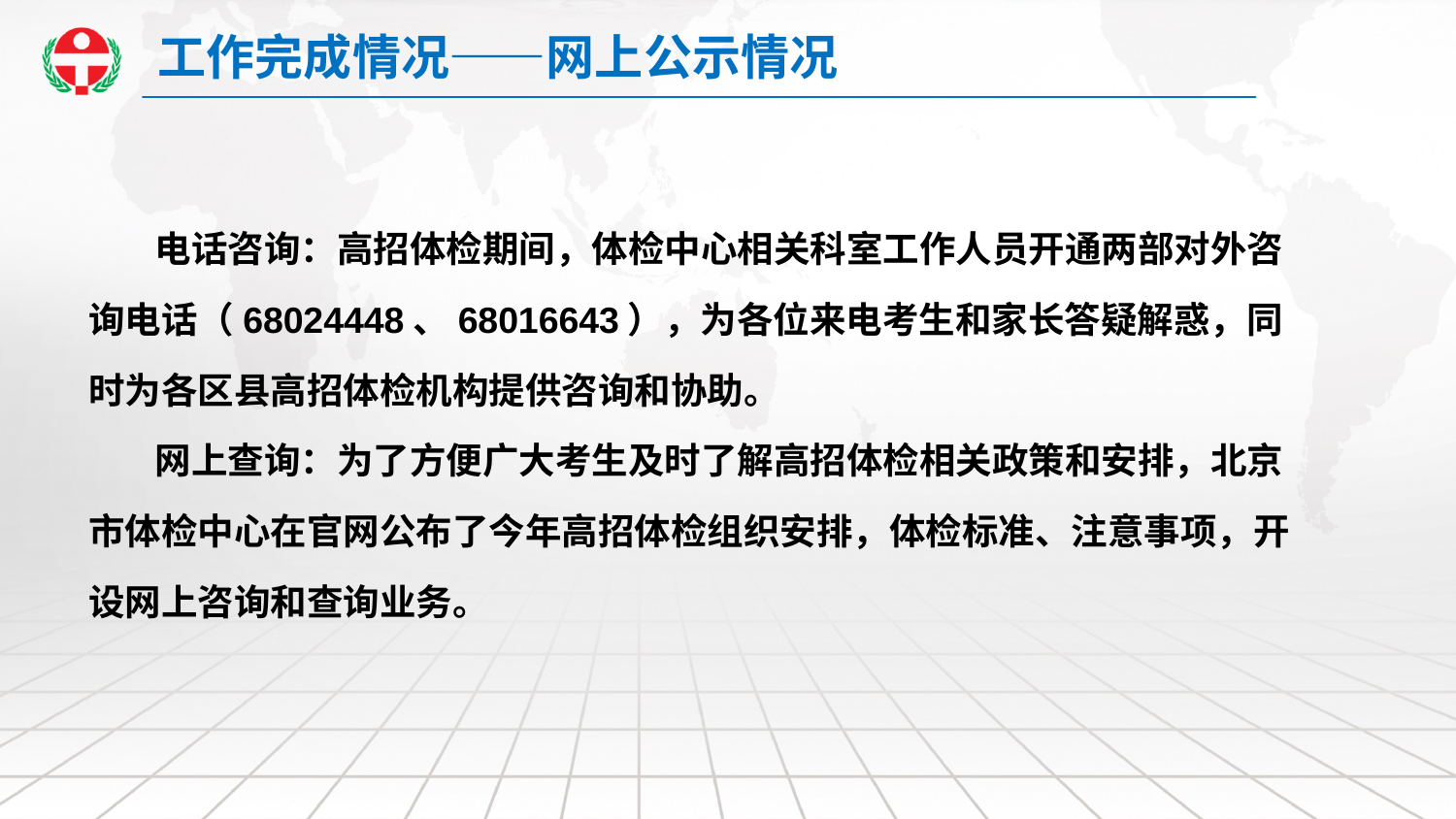

工作完成情况——网上公示情况
       电话咨询：高招体检期间，体检中心相关科室工作人员开通两部对外咨询电话（68024448、68016643），为各位来电考生和家长答疑解惑，同时为各区县高招体检机构提供咨询和协助。
       网上查询：为了方便广大考生及时了解高招体检相关政策和安排，北京市体检中心在官网公布了今年高招体检组织安排，体检标准、注意事项，开设网上咨询和查询业务。